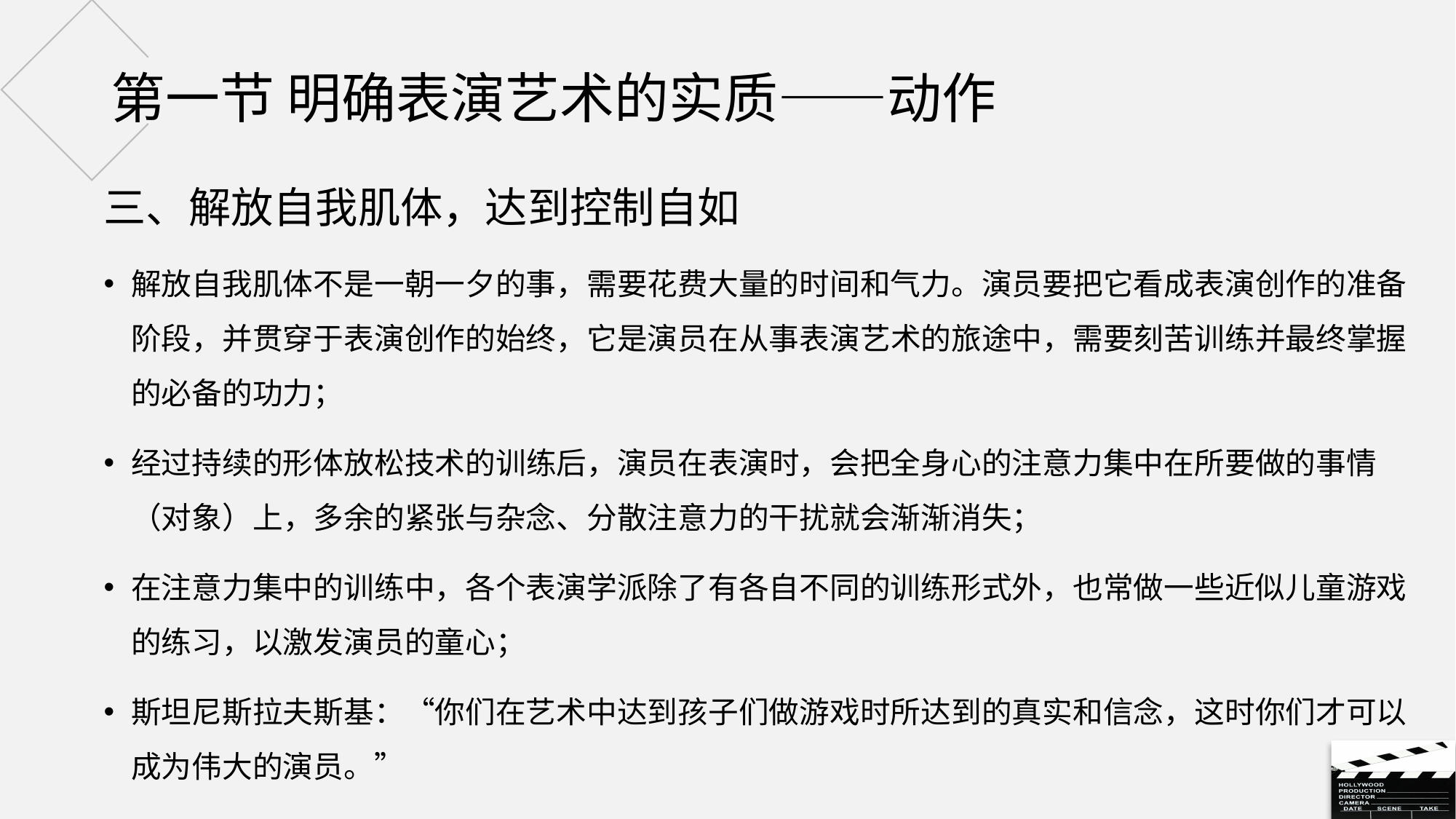

# 第一节 明确表演艺术的实质——动作
三、解放自我肌体，达到控制自如
解放自我肌体不是一朝一夕的事，需要花费大量的时间和气力。演员要把它看成表演创作的准备阶段，并贯穿于表演创作的始终，它是演员在从事表演艺术的旅途中，需要刻苦训练并最终掌握的必备的功力；
经过持续的形体放松技术的训练后，演员在表演时，会把全身心的注意力集中在所要做的事情（对象）上，多余的紧张与杂念、分散注意力的干扰就会渐渐消失；
在注意力集中的训练中，各个表演学派除了有各自不同的训练形式外，也常做一些近似儿童游戏的练习，以激发演员的童心；
斯坦尼斯拉夫斯基：“你们在艺术中达到孩子们做游戏时所达到的真实和信念，这时你们才可以成为伟大的演员。”